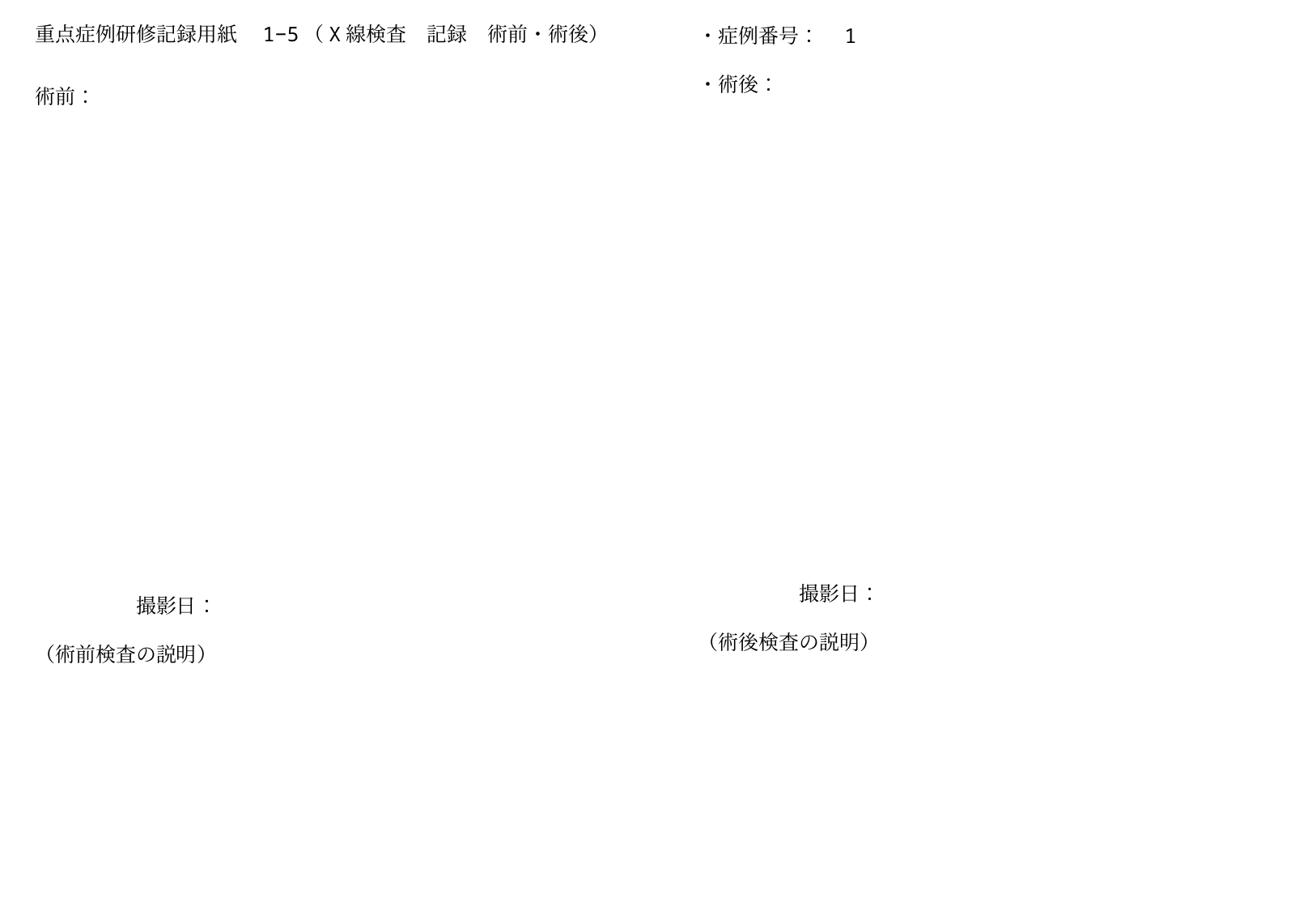

重点症例研修記録用紙　1−5（X線検査　記録　術前・術後）
・症例番号：　1

・術後：

　　　　　撮影日：

（術後検査の説明）

術前：

　　　　　撮影日：

（術前検査の説明）